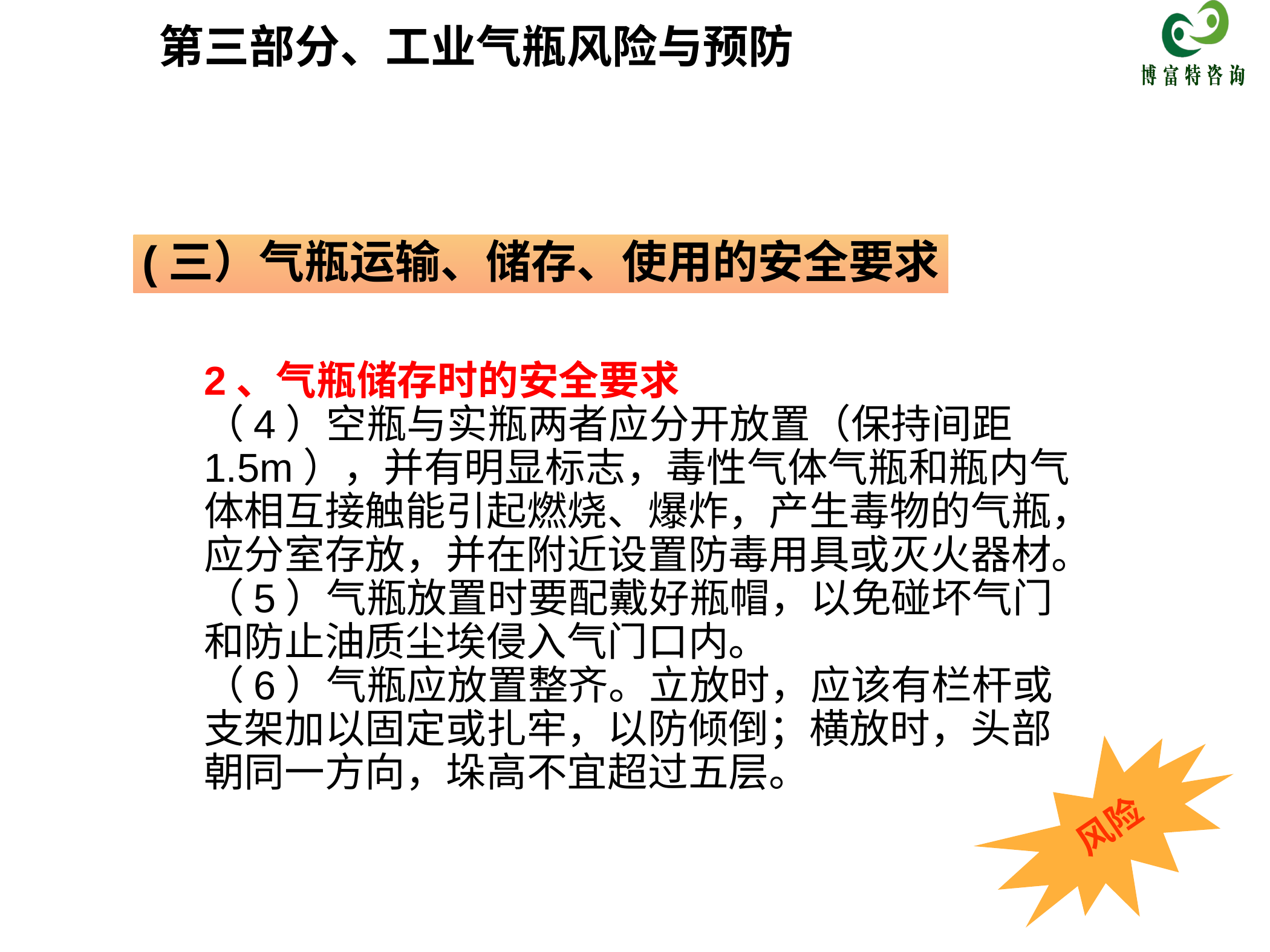

第三部分、工业气瓶风险与预防
(三）气瓶运输、储存、使用的安全要求
2、气瓶储存时的安全要求
（4）空瓶与实瓶两者应分开放置（保持间距1.5m），并有明显标志，毒性气体气瓶和瓶内气体相互接触能引起燃烧、爆炸，产生毒物的气瓶，应分室存放，并在附近设置防毒用具或灭火器材。
（5）气瓶放置时要配戴好瓶帽，以免碰坏气门和防止油质尘埃侵入气门口内。
（6）气瓶应放置整齐。立放时，应该有栏杆或支架加以固定或扎牢，以防倾倒；横放时，头部朝同一方向，垛高不宜超过五层。
风险